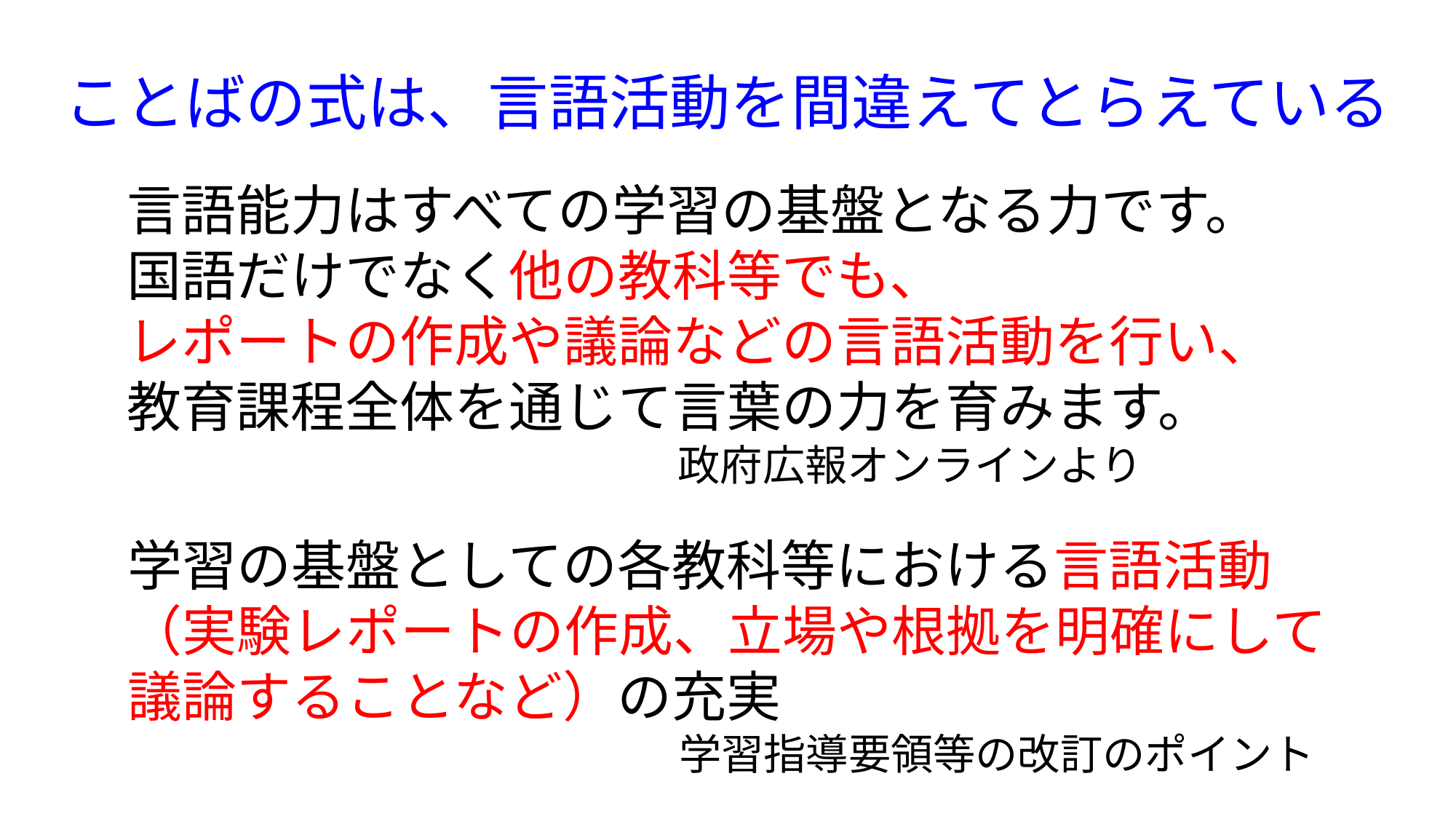

ことばの式は、言語活動を間違えてとらえている
言語能力はすべての学習の基盤となる力です。
国語だけでなく他の教科等でも、
レポートの作成や議論などの言語活動を行い、
教育課程全体を通じて言葉の力を育みます。
　　　　　　　　　　　　　政府広報オンラインより
学習の基盤としての各教科等における言語活動
（実験レポートの作成、立場や根拠を明確にして
議論することなど）の充実
　　　　　　　　　　　　　学習指導要領等の改訂のポイント